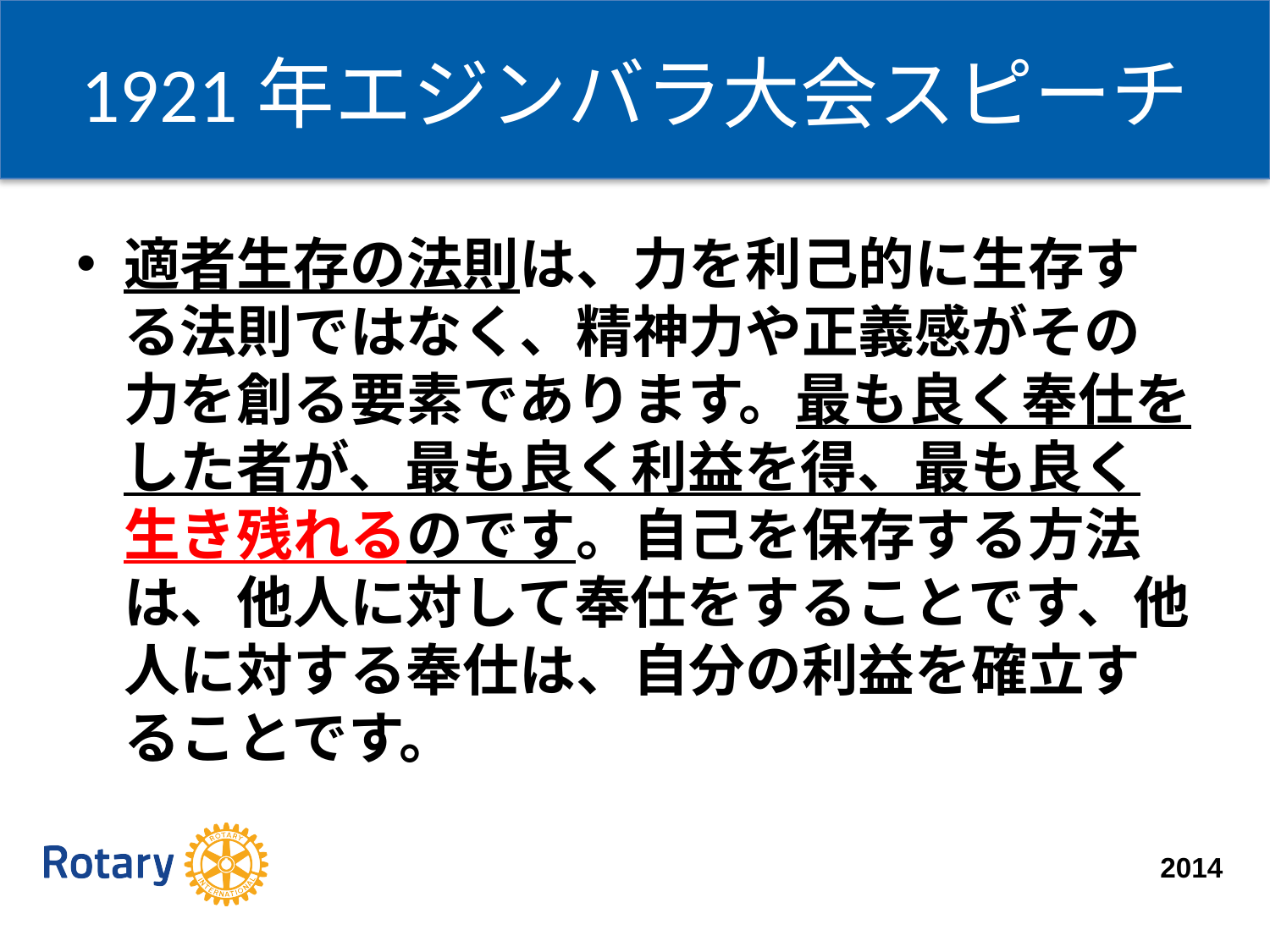

# 1921年エジンバラ大会スピーチ
適者生存の法則は、力を利己的に生存する法則ではなく、精神力や正義感がその力を創る要素であります。最も良く奉仕をした者が、最も良く利益を得、最も良く生き残れるのです。自己を保存する方法は、他人に対して奉仕をすることです、他人に対する奉仕は、自分の利益を確立することです。